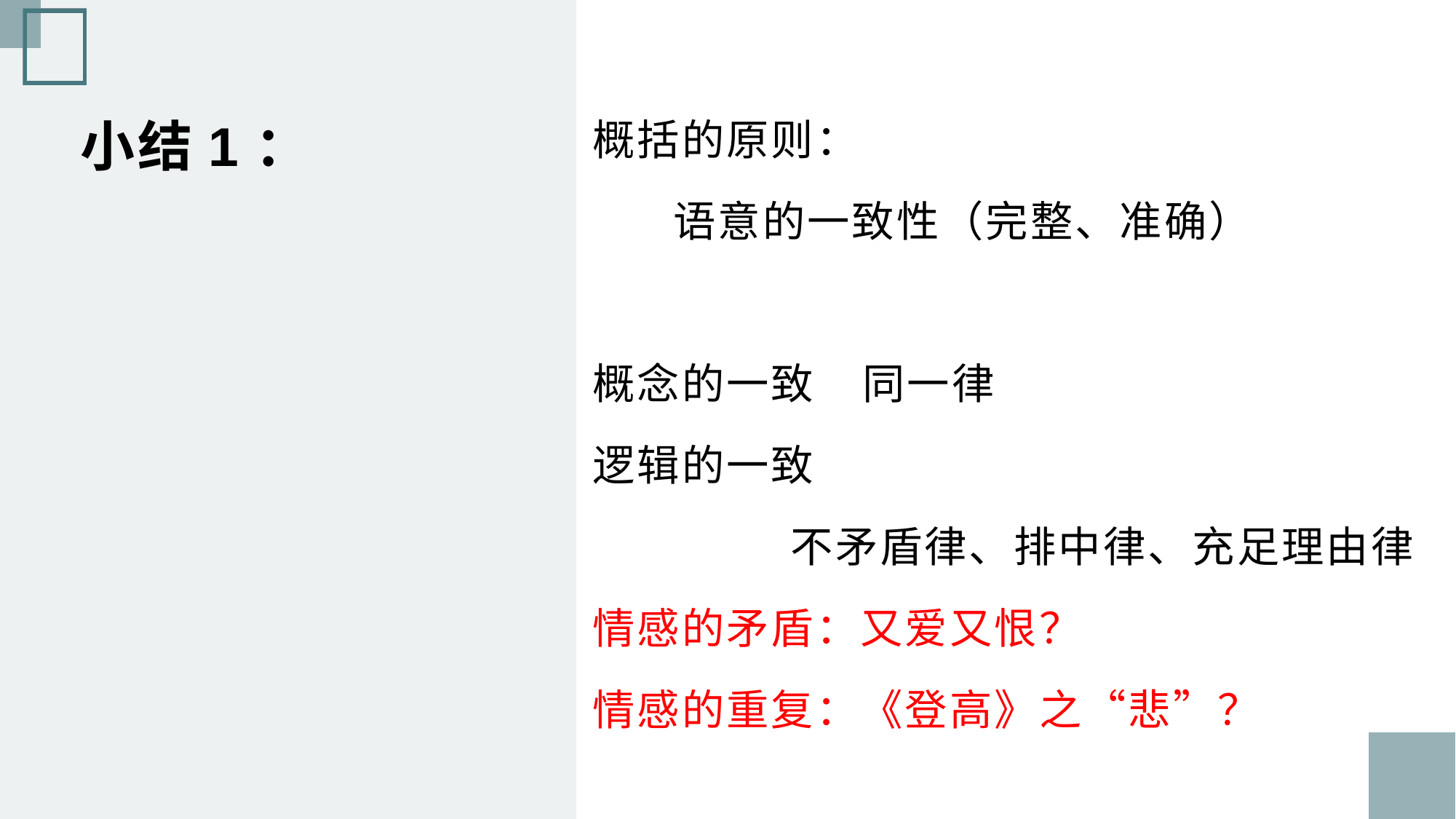

概括的原则：
      语意的一致性（完整、准确）

概念的一致    同一律
逻辑的一致
                不矛盾律、排中律、充足理由律
情感的矛盾：又爱又恨？
情感的重复：《登高》之“悲”？

# 小结1：